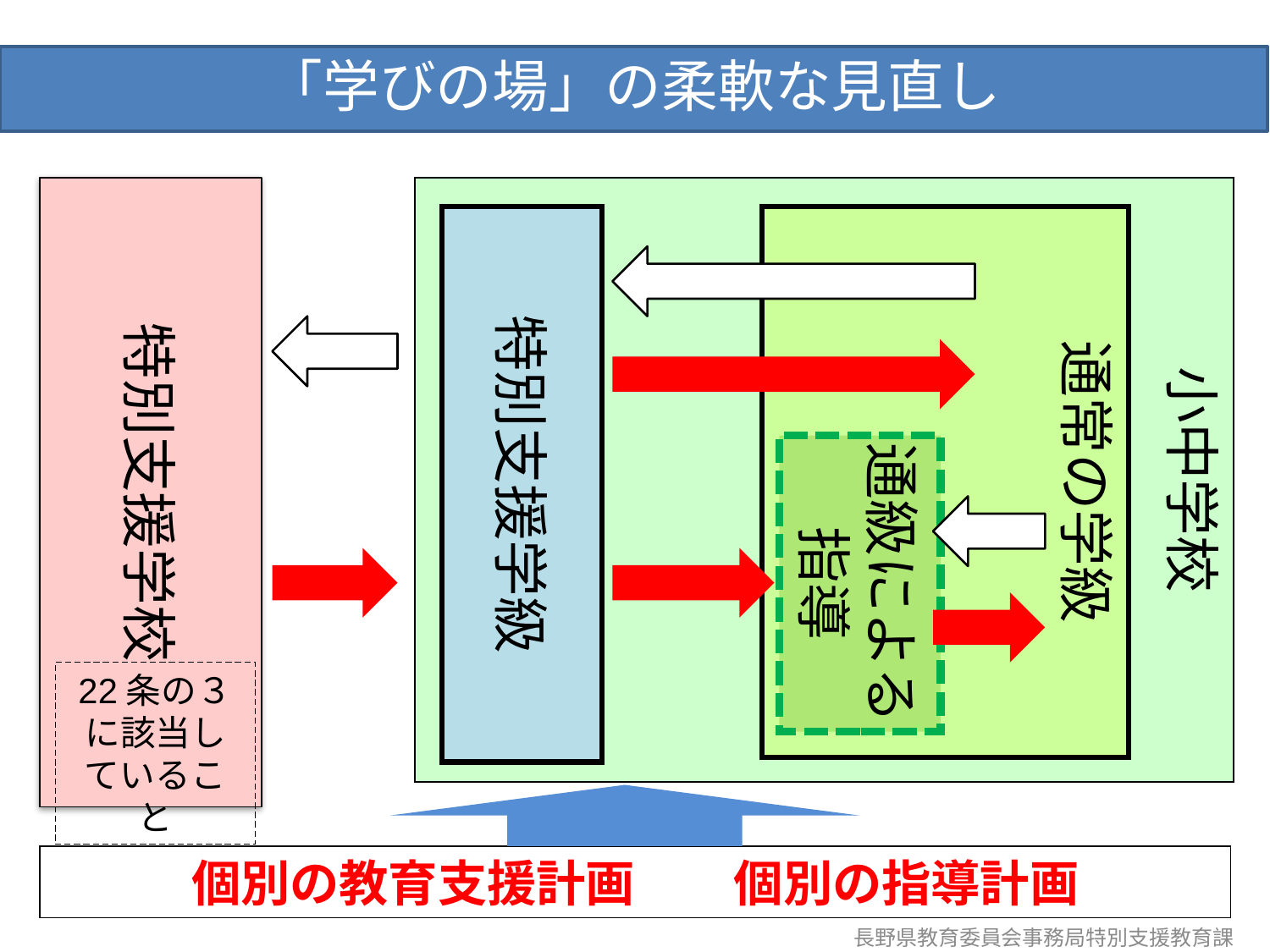

「学びの場」の柔軟な見直し
特別支援学校
小中学校
特別支援学級
通常の学級

通級による
指導

22条の３に該当していること

個別の教育支援計画　　個別の指導計画
長野県教育委員会事務局特別支援教育課